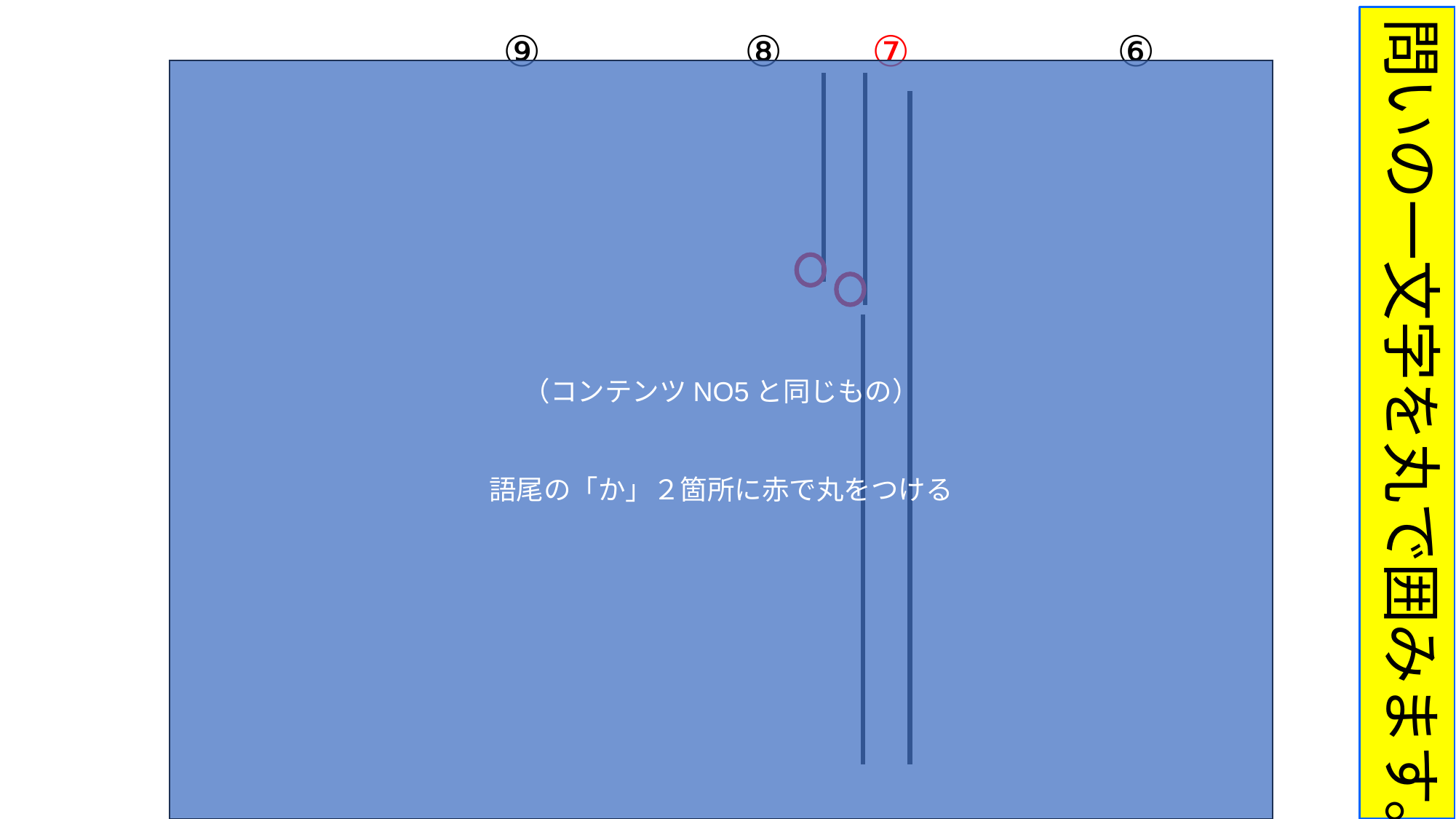

問いの一文字を丸で囲みます。
⑨
⑧
⑦
⑥
（コンテンツNO5と同じもの）

語尾の「か」２箇所に赤で丸をつける